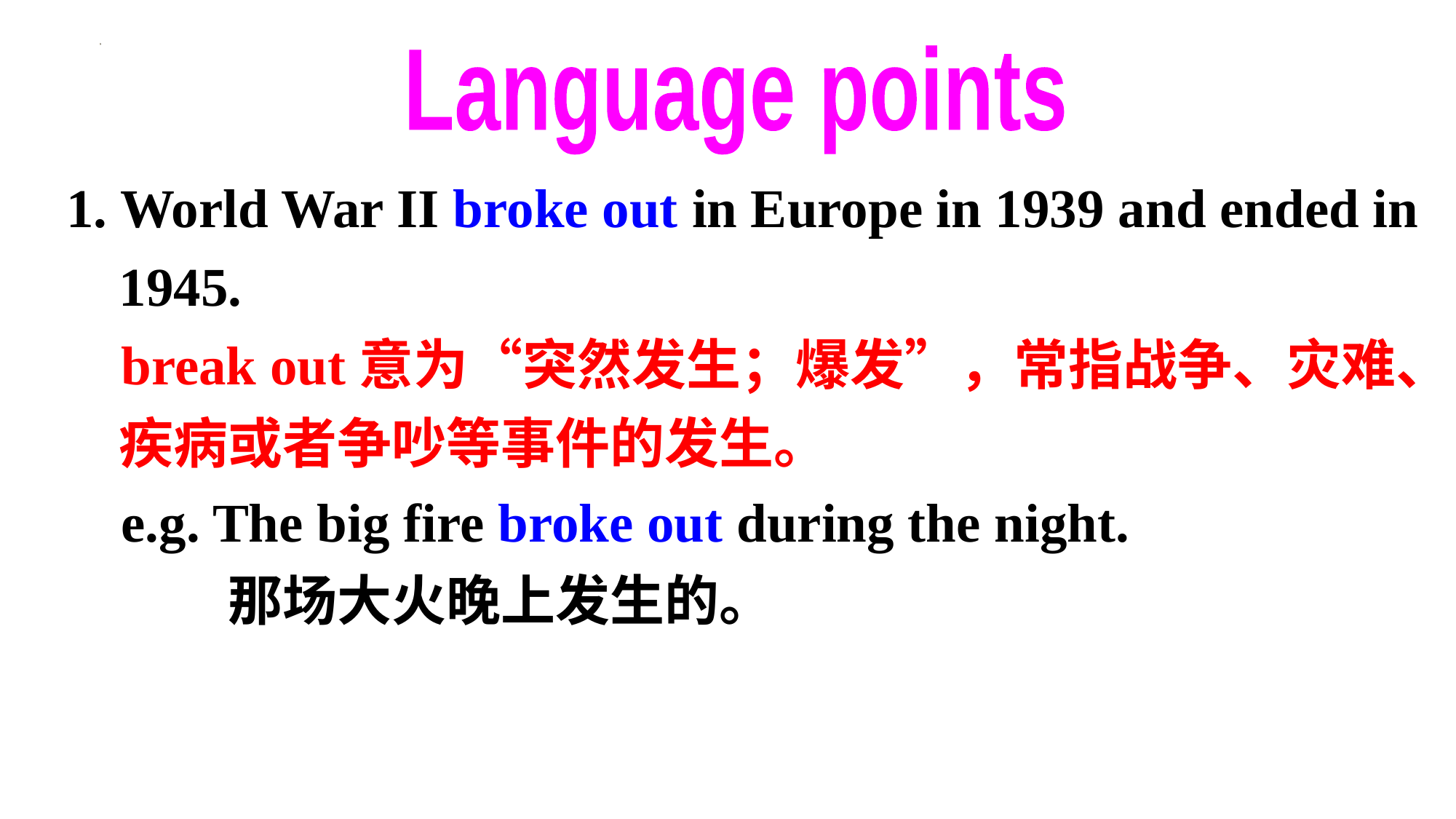

Language points
1. World War II broke out in Europe in 1939 and ended in 1945.
    break out意为“突然发生；爆发”，常指战争、灾难、疾病或者争吵等事件的发生。
    e.g. The big fire broke out during the night.
            那场大火晚上发生的。